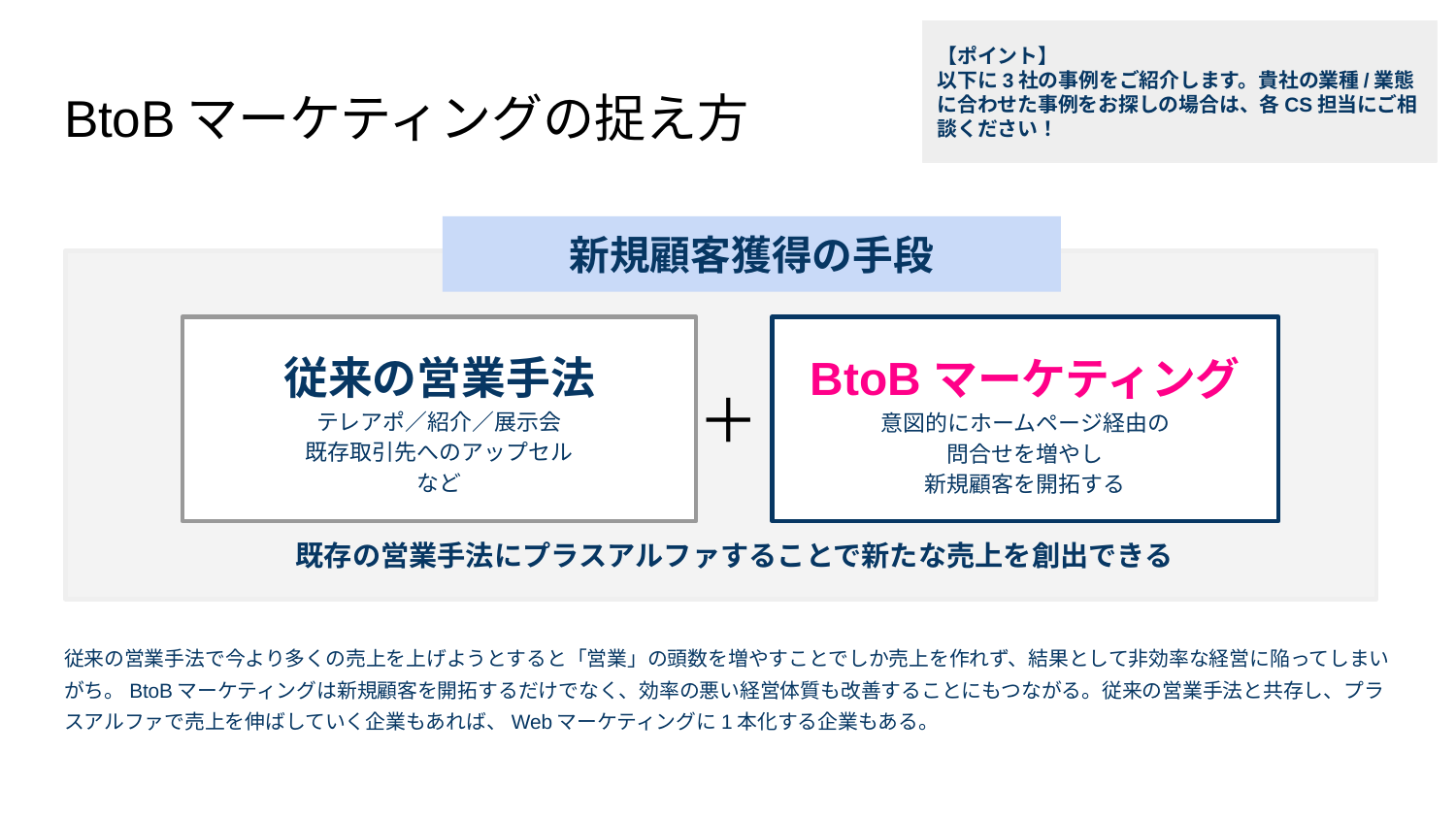

【ポイント】
以下に3社の事例をご紹介します。貴社の業種/業態に合わせた事例をお探しの場合は、各CS担当にご相談ください！
# BtoBマーケティングの捉え方
新規顧客獲得の手段

従来の営業手法
テレアポ／紹介／展示会
既存取引先へのアップセル
など
BtoBマーケティング
意図的にホームページ経由の
問合せを増やし
新規顧客を開拓する
＋
既存の営業手法にプラスアルファすることで新たな売上を創出できる
従来の営業手法で今より多くの売上を上げようとすると「営業」の頭数を増やすことでしか売上を作れず、結果として非効率な経営に陥ってしまいがち。BtoBマーケティングは新規顧客を開拓するだけでなく、効率の悪い経営体質も改善することにもつながる。従来の営業手法と共存し、プラスアルファで売上を伸ばしていく企業もあれば、Webマーケティングに1本化する企業もある。